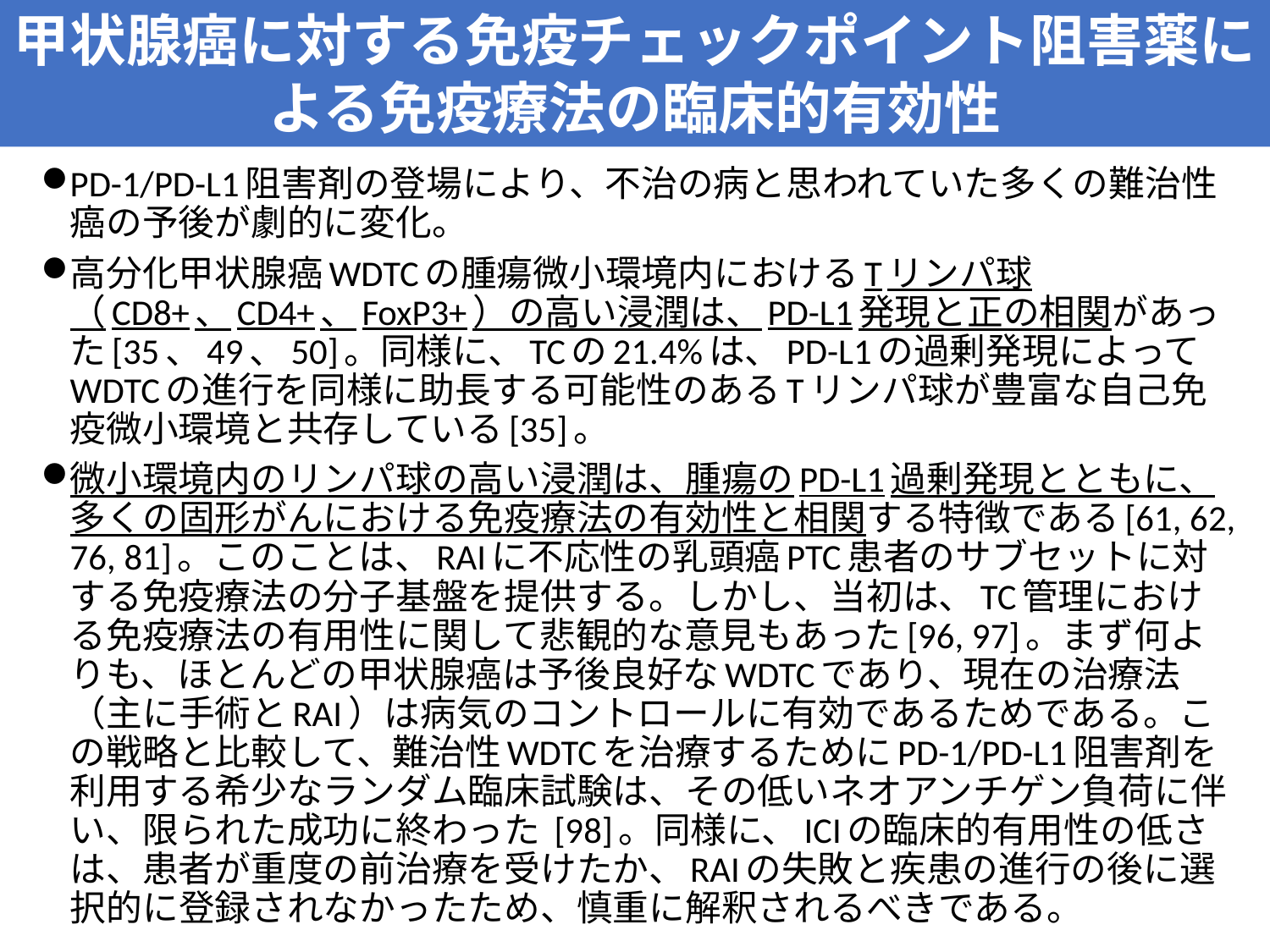

甲状腺癌に対する免疫チェックポイント阻害薬による免疫療法の臨床的有効性
PD-1/PD-L1阻害剤の登場により、不治の病と思われていた多くの難治性癌の予後が劇的に変化。
高分化甲状腺癌WDTCの腫瘍微小環境内におけるTリンパ球（CD8+、CD4+、FoxP3+）の高い浸潤は、PD-L1発現と正の相関があった[35、49、50]。同様に、TCの21.4%は、PD-L1の過剰発現によってWDTCの進行を同様に助長する可能性のあるTリンパ球が豊富な自己免疫微小環境と共存している[35]。
微小環境内のリンパ球の高い浸潤は、腫瘍のPD-L1過剰発現とともに、多くの固形がんにおける免疫療法の有効性と相関する特徴である[61, 62, 76, 81]。このことは、RAIに不応性の乳頭癌PTC患者のサブセットに対する免疫療法の分子基盤を提供する。しかし、当初は、TC管理における免疫療法の有用性に関して悲観的な意見もあった[96, 97]。まず何よりも、ほとんどの甲状腺癌は予後良好なWDTCであり、現在の治療法（主に手術とRAI）は病気のコントロールに有効であるためである。この戦略と比較して、難治性WDTCを治療するためにPD-1/PD-L1阻害剤を利用する希少なランダム臨床試験は、その低いネオアンチゲン負荷に伴い、限られた成功に終わった [98]。同様に、ICIの臨床的有用性の低さは、患者が重度の前治療を受けたか、RAIの失敗と疾患の進行の後に選択的に登録されなかったため、慎重に解釈されるべきである。